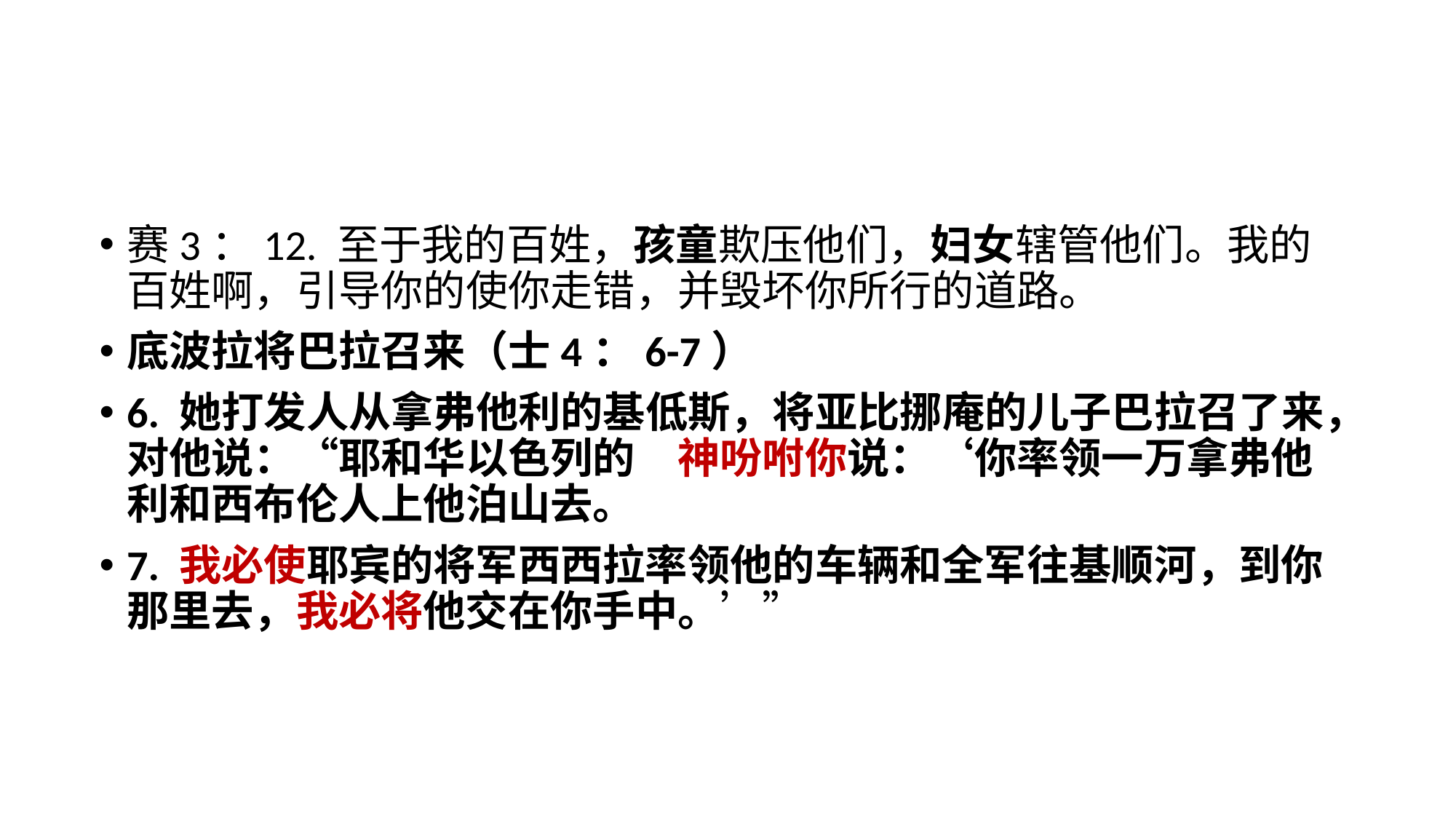

赛3：12. 至于我的百姓，孩童欺压他们，妇女辖管他们。我的百姓啊，引导你的使你走错，并毁坏你所行的道路。
底波拉将巴拉召来（士4：6-7）
6. 她打发人从拿弗他利的基低斯，将亚比挪庵的儿子巴拉召了来，对他说：“耶和华以色列的　神吩咐你说：‘你率领一万拿弗他利和西布伦人上他泊山去。
7. 我必使耶宾的将军西西拉率领他的车辆和全军往基顺河，到你那里去，我必将他交在你手中。’”